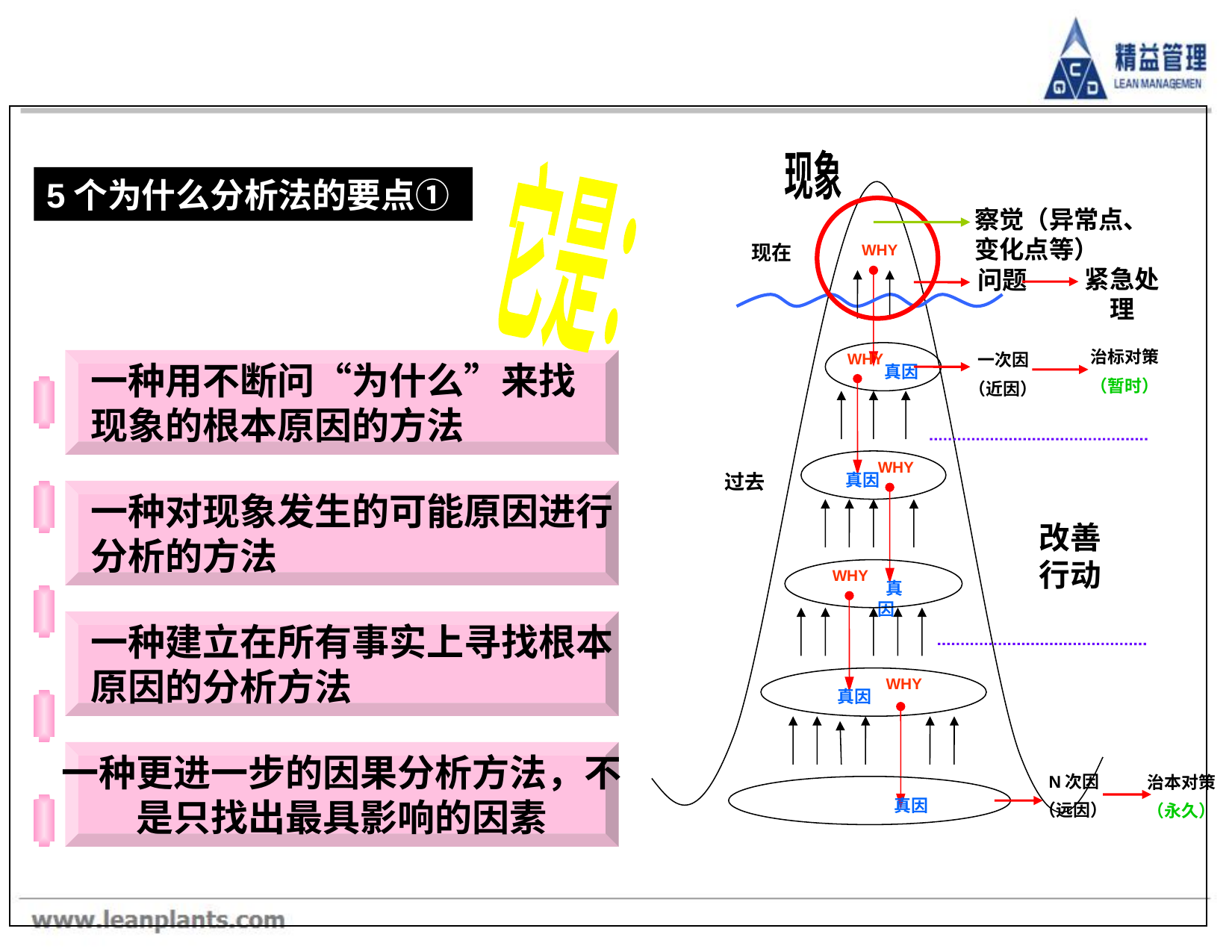

现象

察觉（异常点、变化点等）

现在
WHY
紧急处理
问题

治标对策
（暂时）

WHY
 真因
一次因
（近因）

WHY
过去
 真因

改善行动

WHY
 真因

WHY
 真因

  N次因
（远因）
  治本对策
  （永久）

 真因

5个为什么分析法的要点①
它是：
一种用不断问“为什么”来找
现象的根本原因的方法

一种对现象发生的可能原因进行
分析的方法

一种建立在所有事实上寻找根本
原因的分析方法

一种更进一步的因果分析方法，不
是只找出最具影响的因素